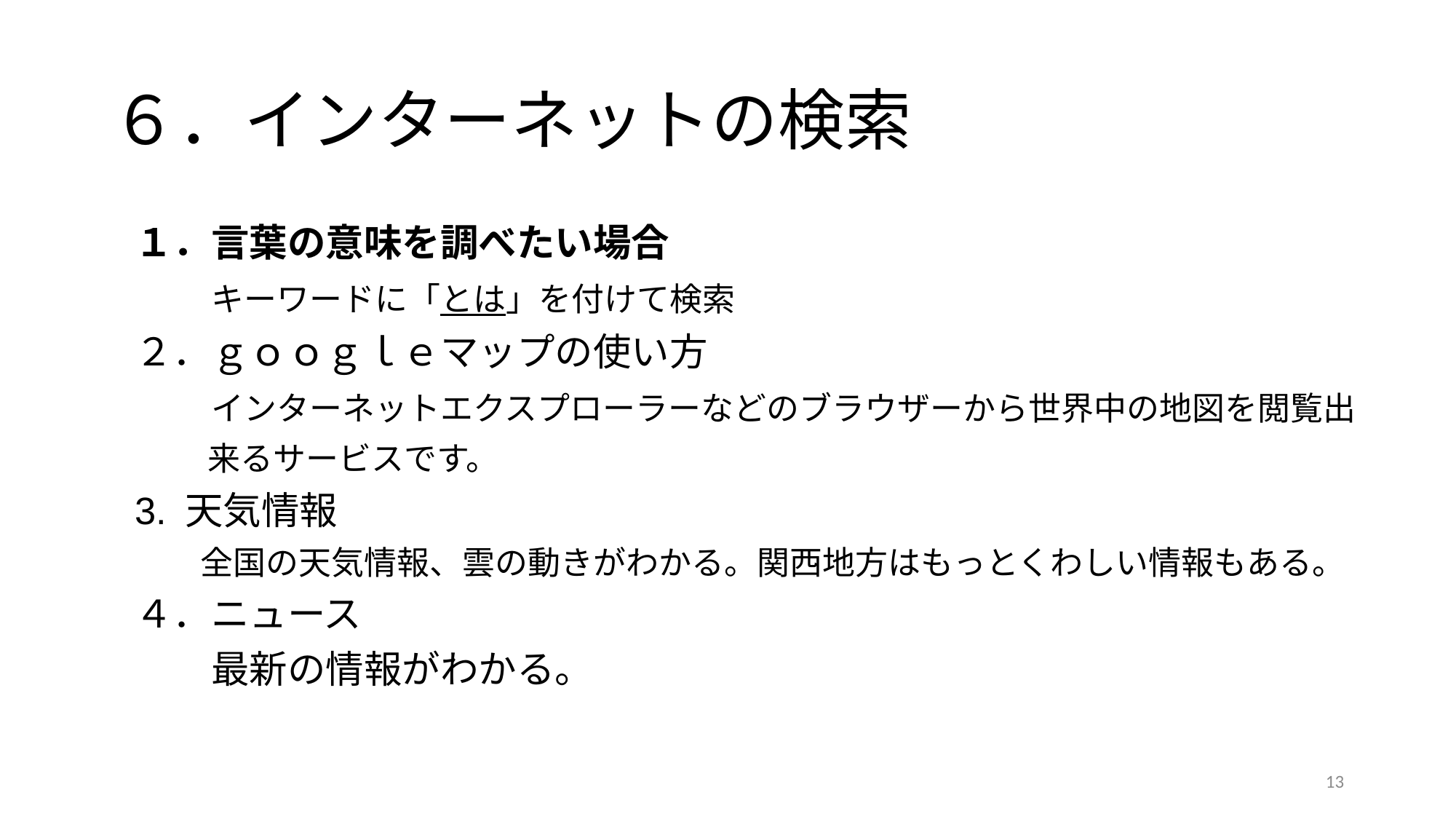

# ６．インターネットの検索
１．言葉の意味を調べたい場合
　　キーワードに「とは」を付けて検索
２．ｇｏｏｇｌｅマップの使い方
　　インターネットエクスプローラーなどのブラウザーから世界中の地図を閲覧出
　　 来るサービスです。
3. 天気情報
　　全国の天気情報、雲の動きがわかる。関西地方はもっとくわしい情報もある。
４．ニュース
　　最新の情報がわかる。
13